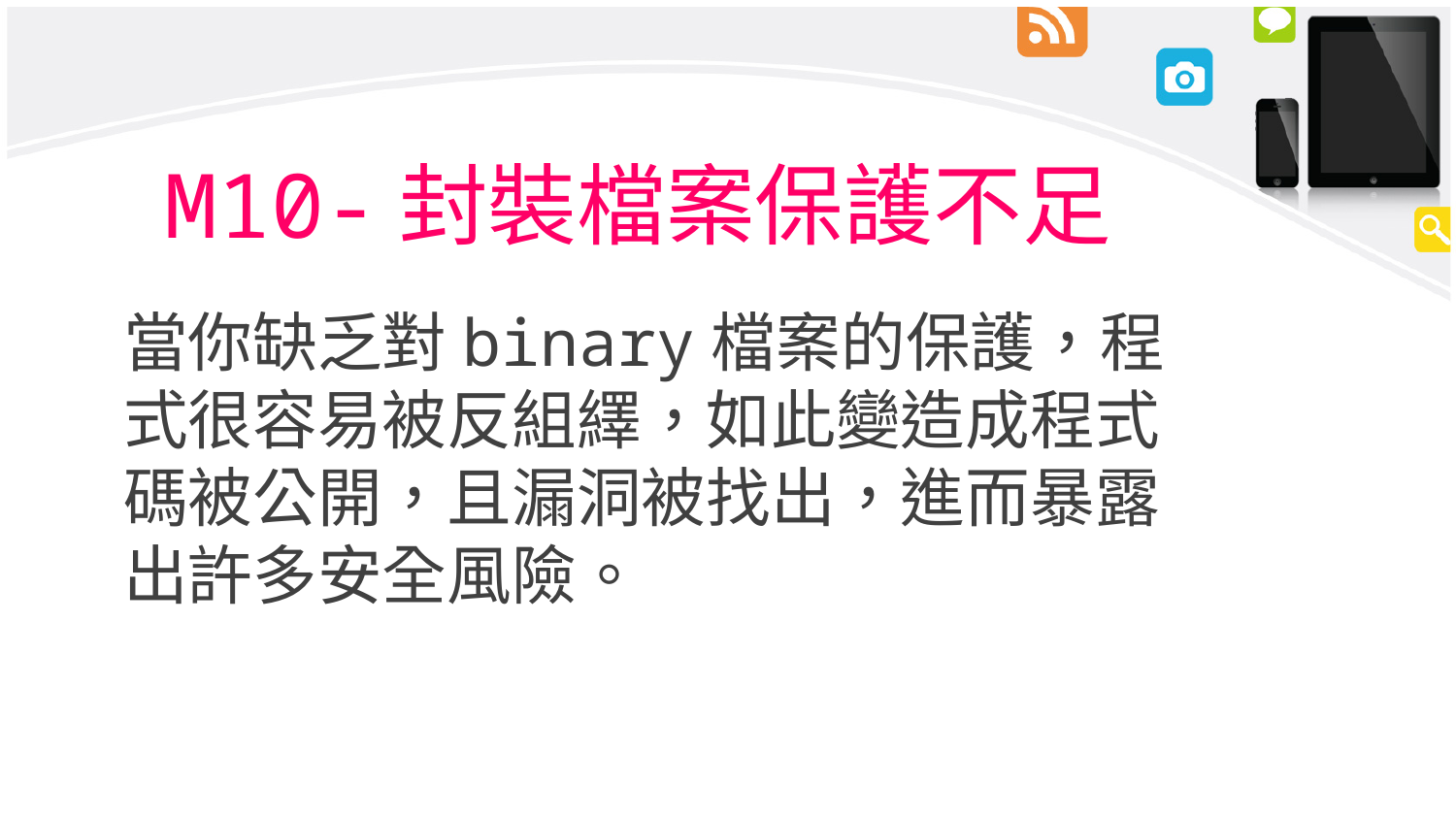

# M10-封裝檔案保護不足
當你缺乏對binary檔案的保護，程式很容易被反組繹，如此變造成程式碼被公開，且漏洞被找出，進而暴露出許多安全風險。